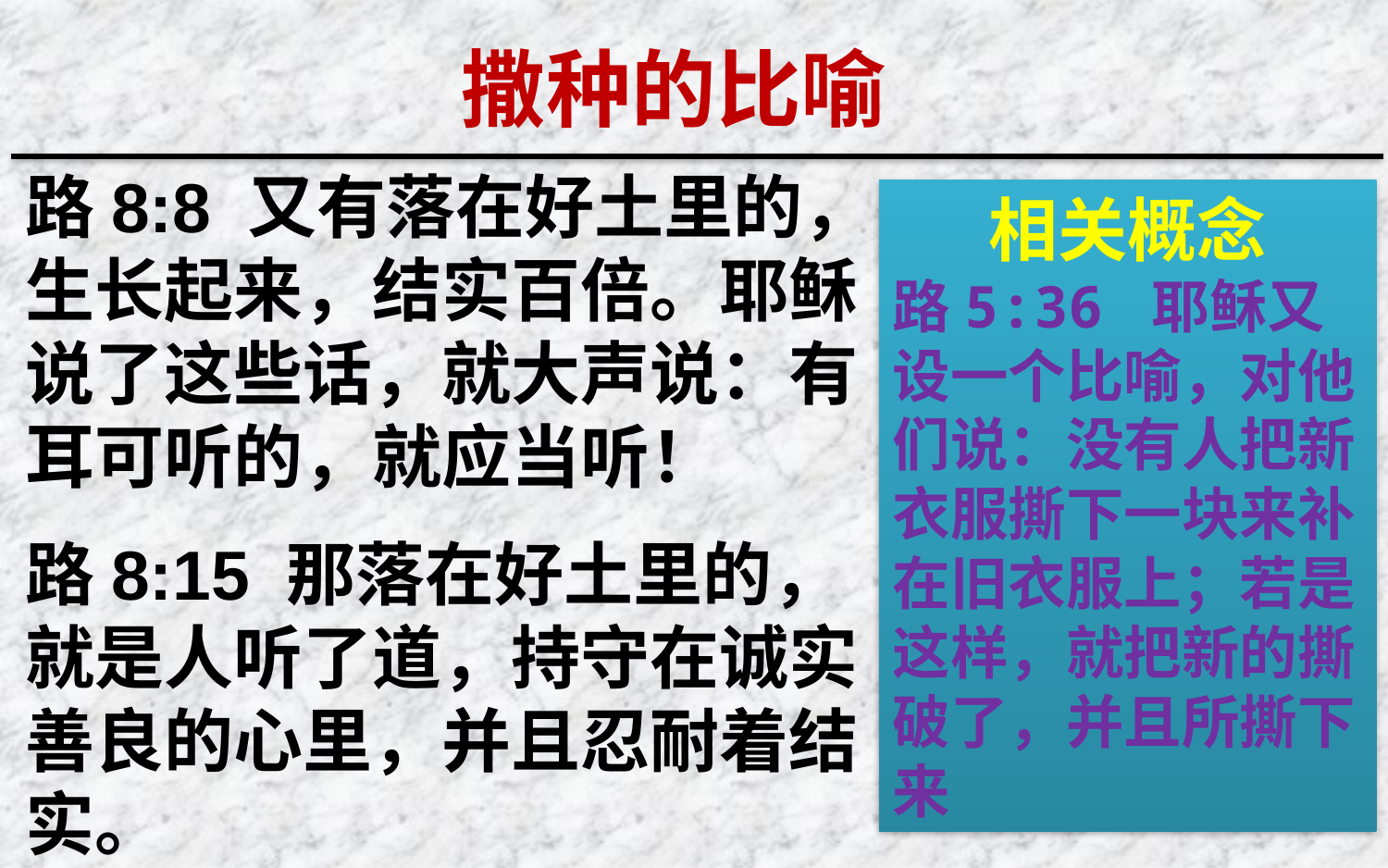

撒种的比喻
路8:8 又有落在好土里的，生长起来，结实百倍。耶稣说了这些话，就大声说：有耳可听的，就应当听！
路8:15 那落在好土里的，就是人听了道，持守在诚实善良的心里，并且忍耐着结实。
相关概念
路5:36 耶稣又设一个比喻，对他们说：没有人把新衣服撕下一块来补在旧衣服上；若是这样，就把新的撕破了，并且所撕下来